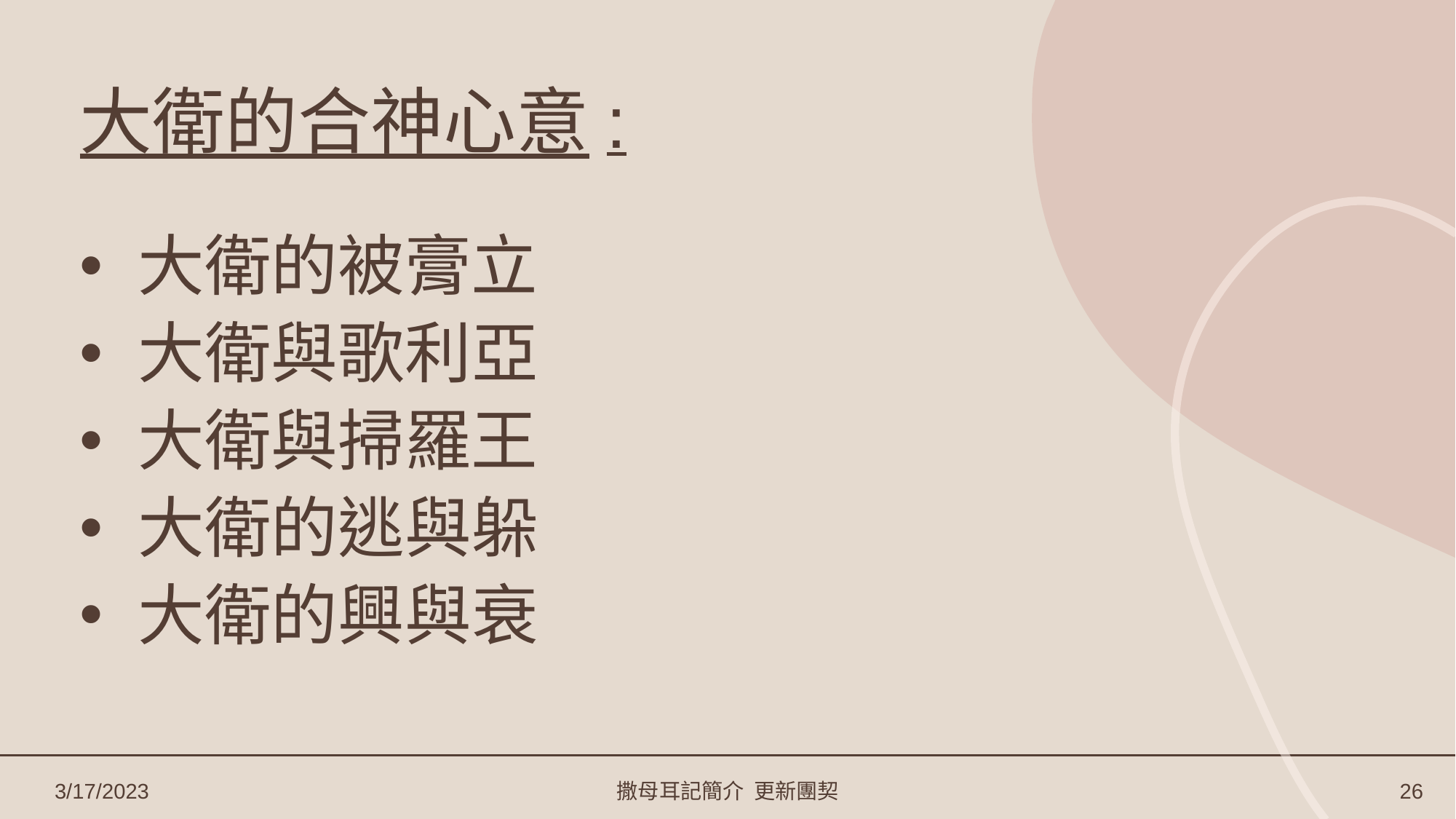

# 大衛的合神心意:
 大衛的被膏立
 大衛與歌利亞
 大衛與掃羅王
 大衛的逃與躲
 大衛的興與衰
3/17/2023
撒母耳記簡介  更新團契
26